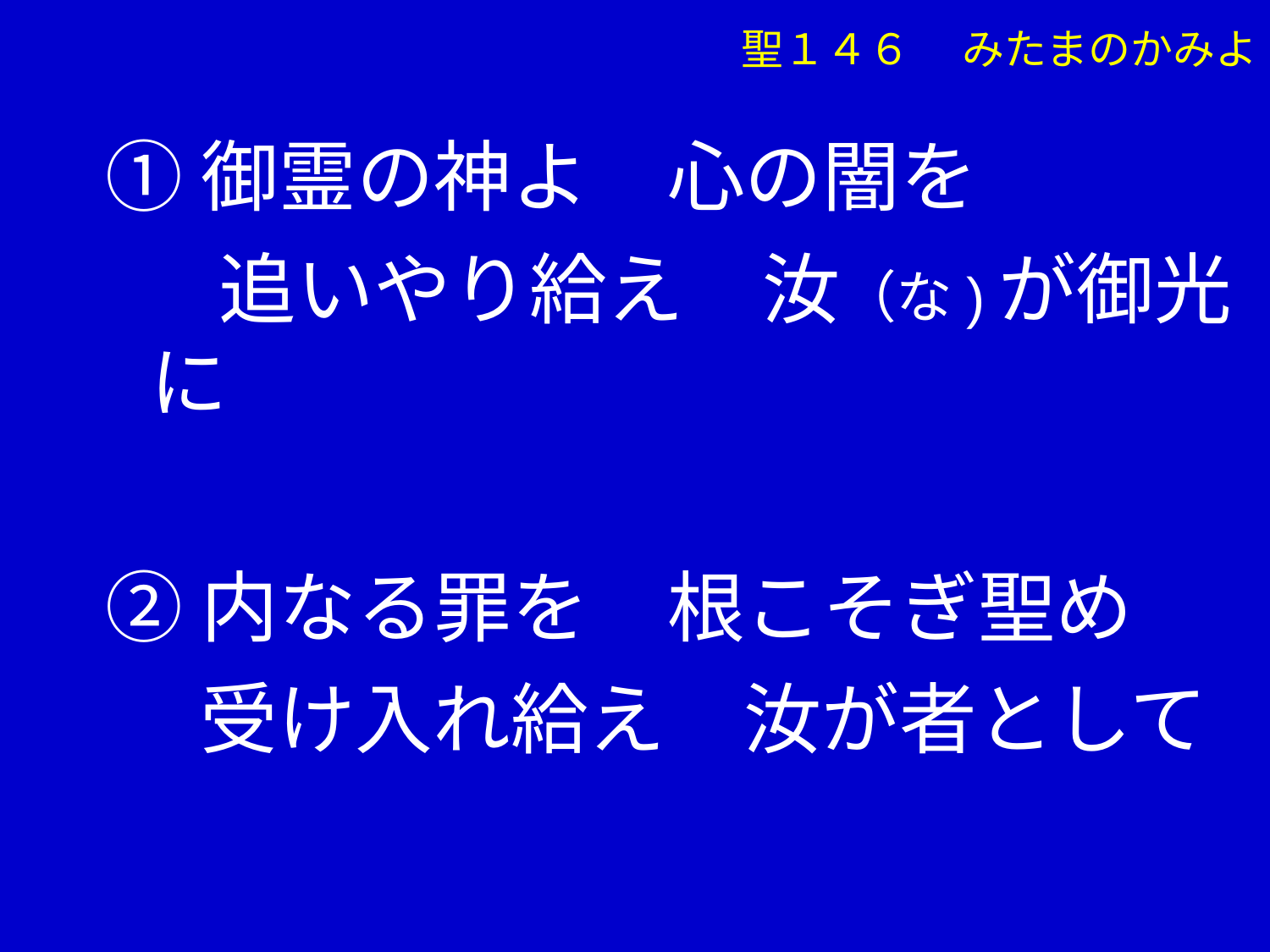

聖１４６ 　みたまのかみよ
①御霊の神よ　心の闇を
 　追いやり給え　汝（な)が御光に

②内なる罪を　根こそぎ聖め
　 受け入れ給え　汝が者として